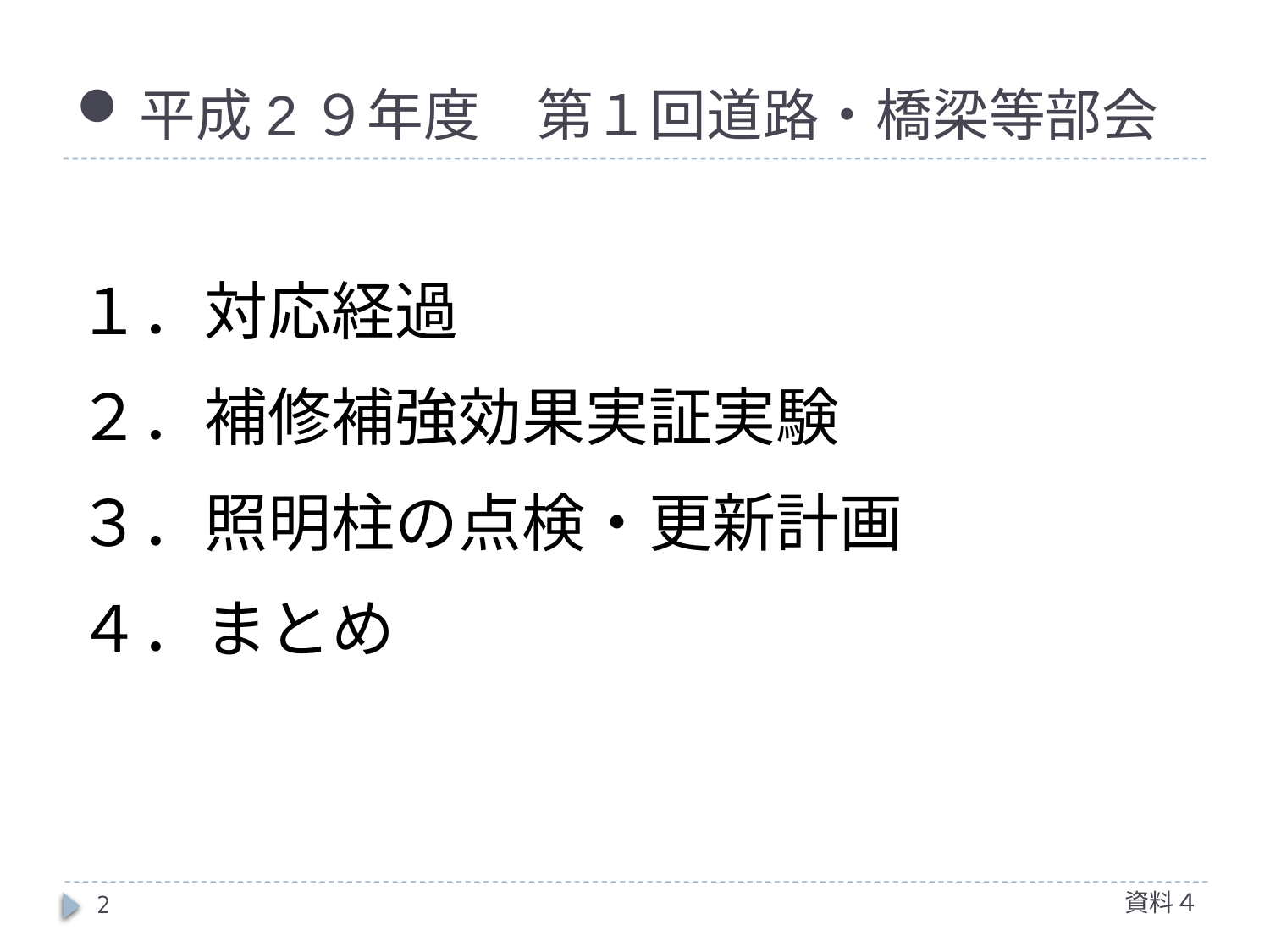

# 平成2９年度　第１回道路・橋梁等部会
１．対応経過

２．補修補強効果実証実験

３．照明柱の点検・更新計画

４．まとめ
資料４
2